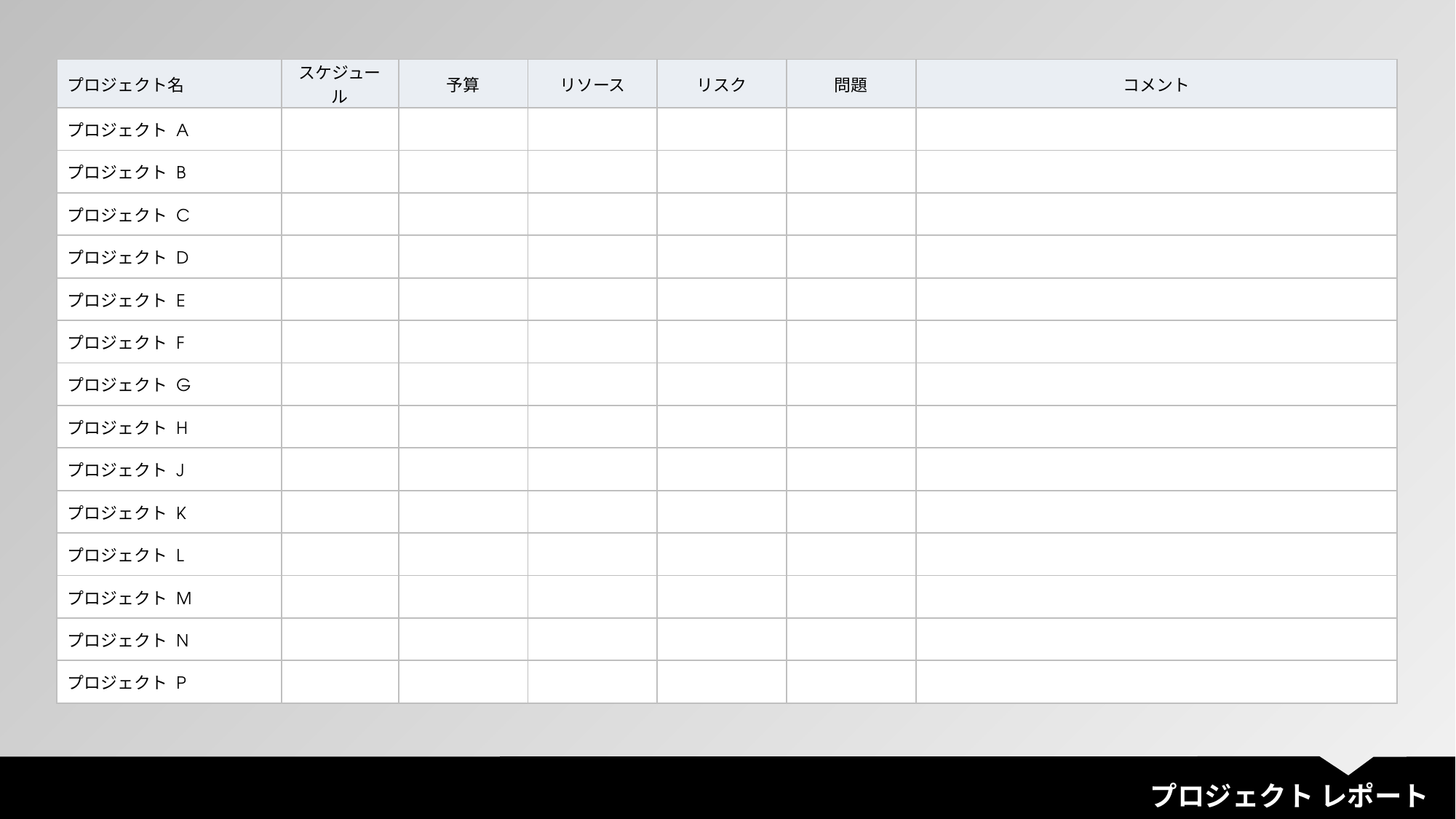

| プロジェクト名 | スケジュール | 予算 | リソース | リスク | 問題 | コメント |
| --- | --- | --- | --- | --- | --- | --- |
| プロジェクト A |  |  |  |  |  |  |
| プロジェクト B |  |  |  |  |  |  |
| プロジェクト C |  |  |  |  |  |  |
| プロジェクト D |  |  |  |  |  |  |
| プロジェクト E |  |  |  |  |  |  |
| プロジェクト F |  |  |  |  |  |  |
| プロジェクト G |  |  |  |  |  |  |
| プロジェクト H |  |  |  |  |  |  |
| プロジェクト J |  |  |  |  |  |  |
| プロジェクト K |  |  |  |  |  |  |
| プロジェクト L |  |  |  |  |  |  |
| プロジェクト M |  |  |  |  |  |  |
| プロジェクト N |  |  |  |  |  |  |
| プロジェクト P |  |  |  |  |  |  |

プロジェクト レポート